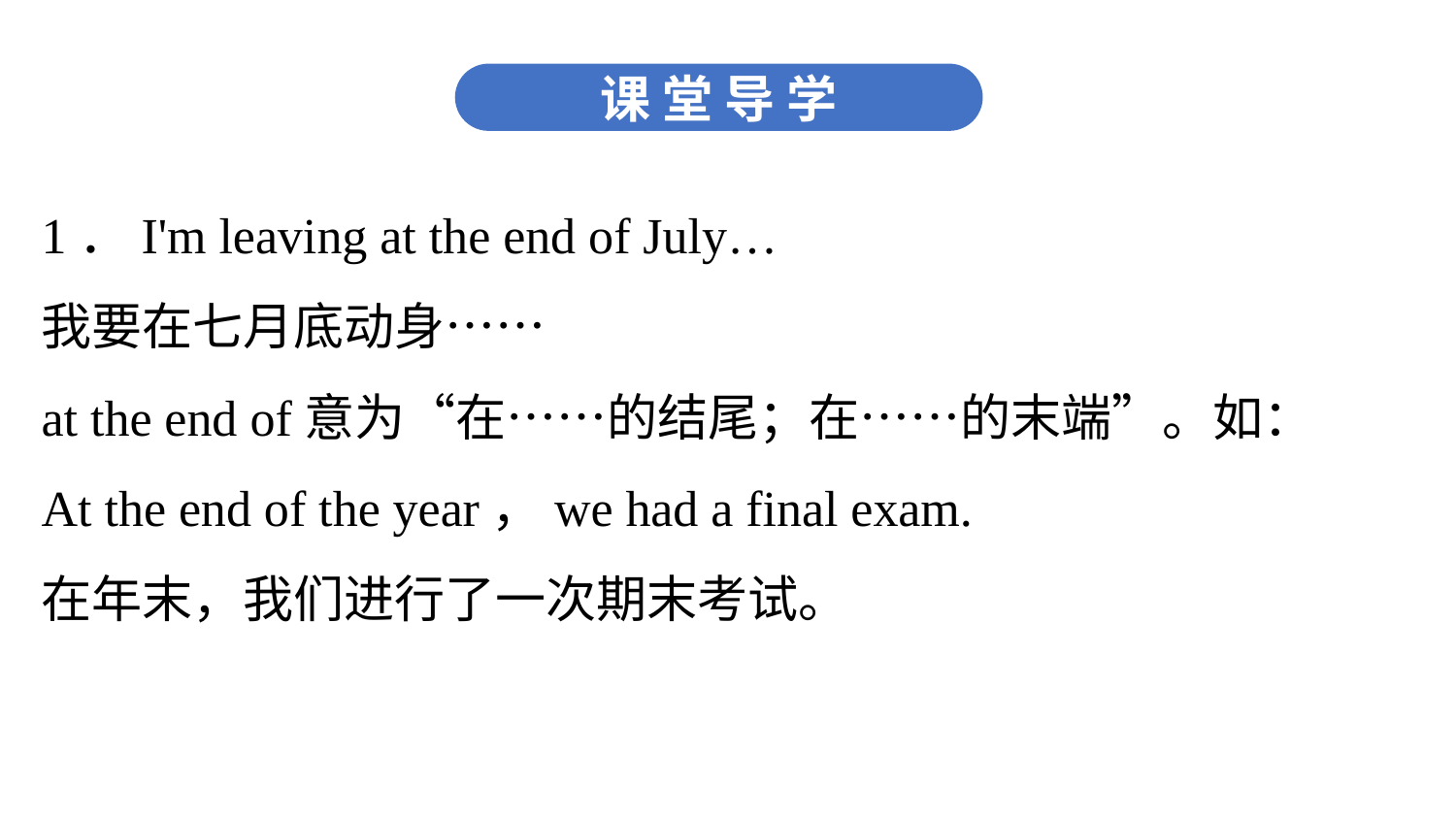

课 堂 导 学
1．I'm leaving at the end of July…
我要在七月底动身……
at the end of意为“在……的结尾；在……的末端”。如：
At the end of the year，we had a final exam.
在年末，我们进行了一次期末考试。